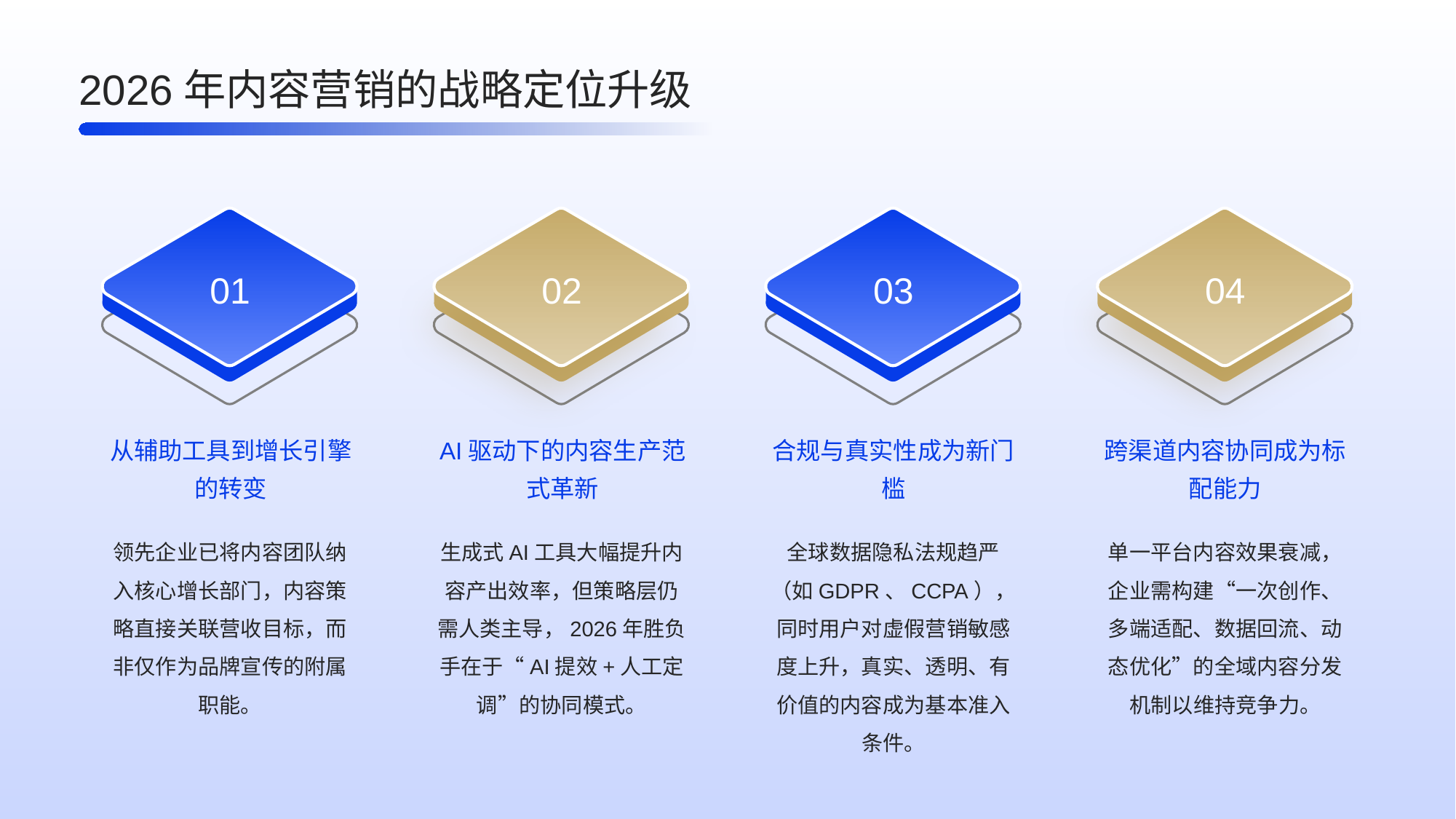

2026年内容营销的战略定位升级

01
02
03
04
从辅助工具到增长引擎的转变
AI驱动下的内容生产范式革新
合规与真实性成为新门槛
跨渠道内容协同成为标配能力
领先企业已将内容团队纳入核心增长部门，内容策略直接关联营收目标，而非仅作为品牌宣传的附属职能。
生成式AI工具大幅提升内容产出效率，但策略层仍需人类主导，2026年胜负手在于“AI提效+人工定调”的协同模式。
全球数据隐私法规趋严（如GDPR、CCPA），同时用户对虚假营销敏感度上升，真实、透明、有价值的内容成为基本准入条件。
单一平台内容效果衰减，企业需构建“一次创作、多端适配、数据回流、动态优化”的全域内容分发机制以维持竞争力。